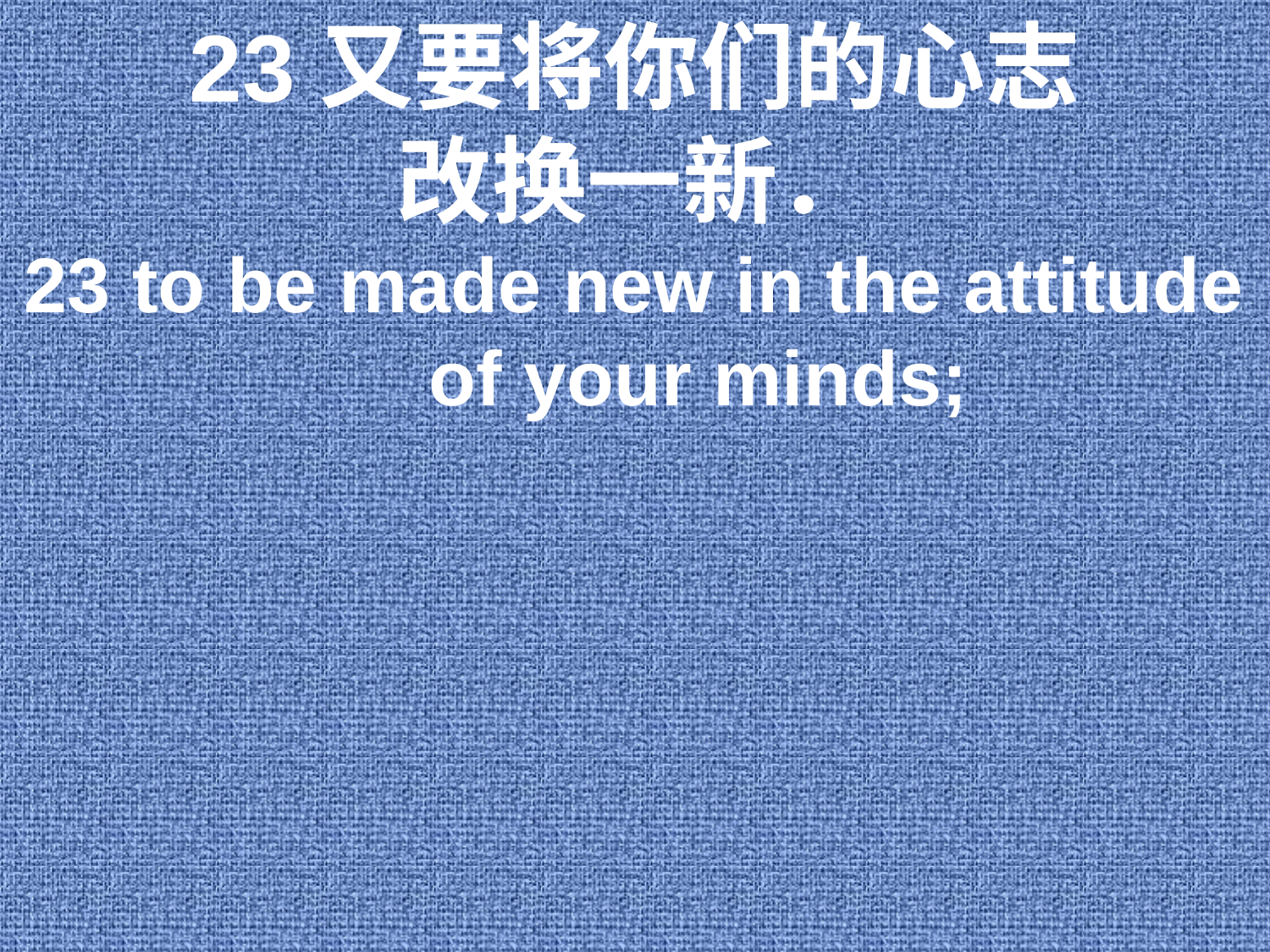

23又要将你们的心志
改换一新．
23 to be made new in the attitude of your minds;